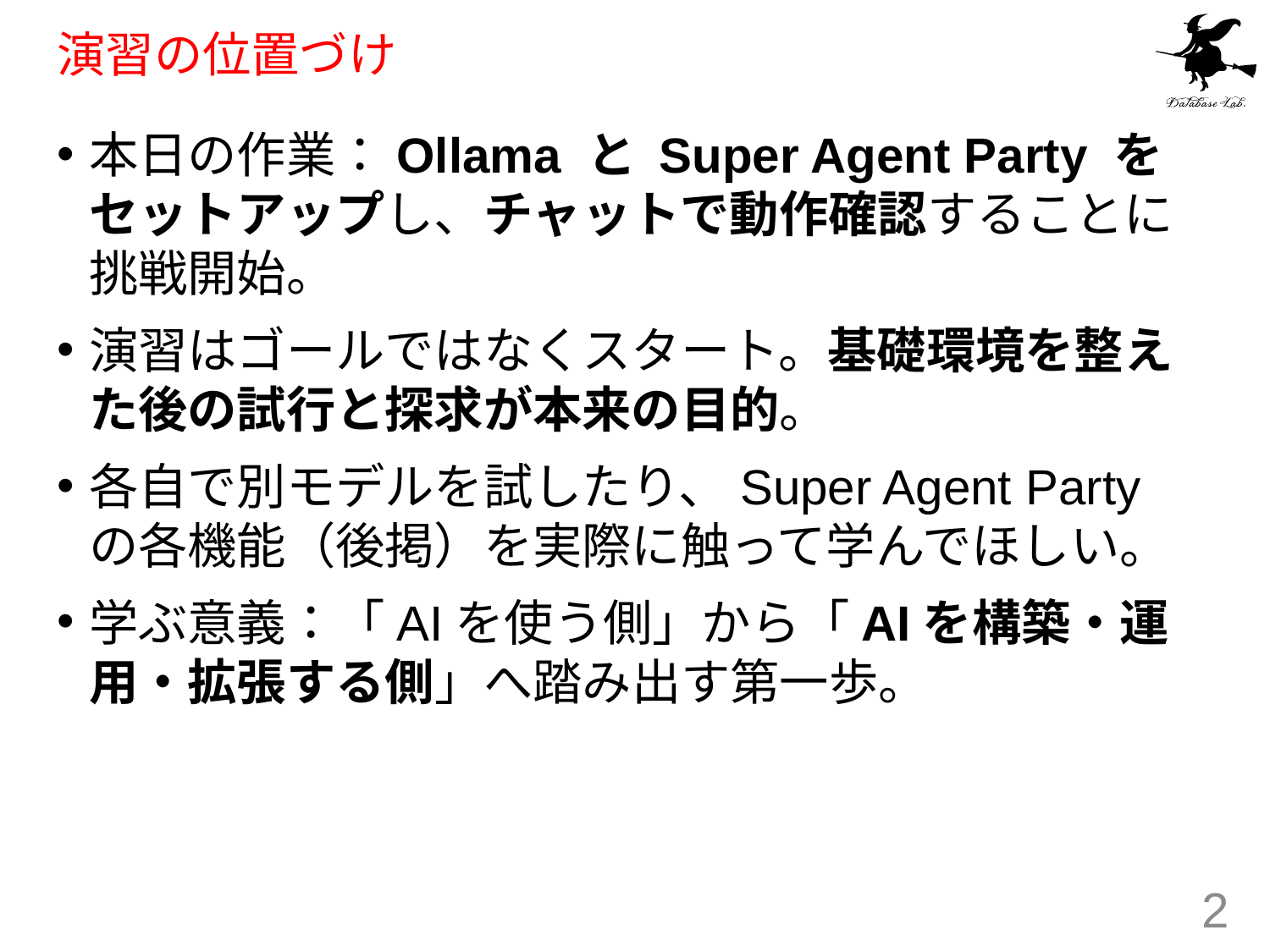

# 演習の位置づけ
本日の作業：Ollama と Super Agent Party をセットアップし、チャットで動作確認することに挑戦開始。
演習はゴールではなくスタート。基礎環境を整えた後の試行と探求が本来の目的。
各自で別モデルを試したり、Super Agent Party の各機能（後掲）を実際に触って学んでほしい。
学ぶ意義：「AIを使う側」から「AIを構築・運用・拡張する側」へ踏み出す第一歩。
2